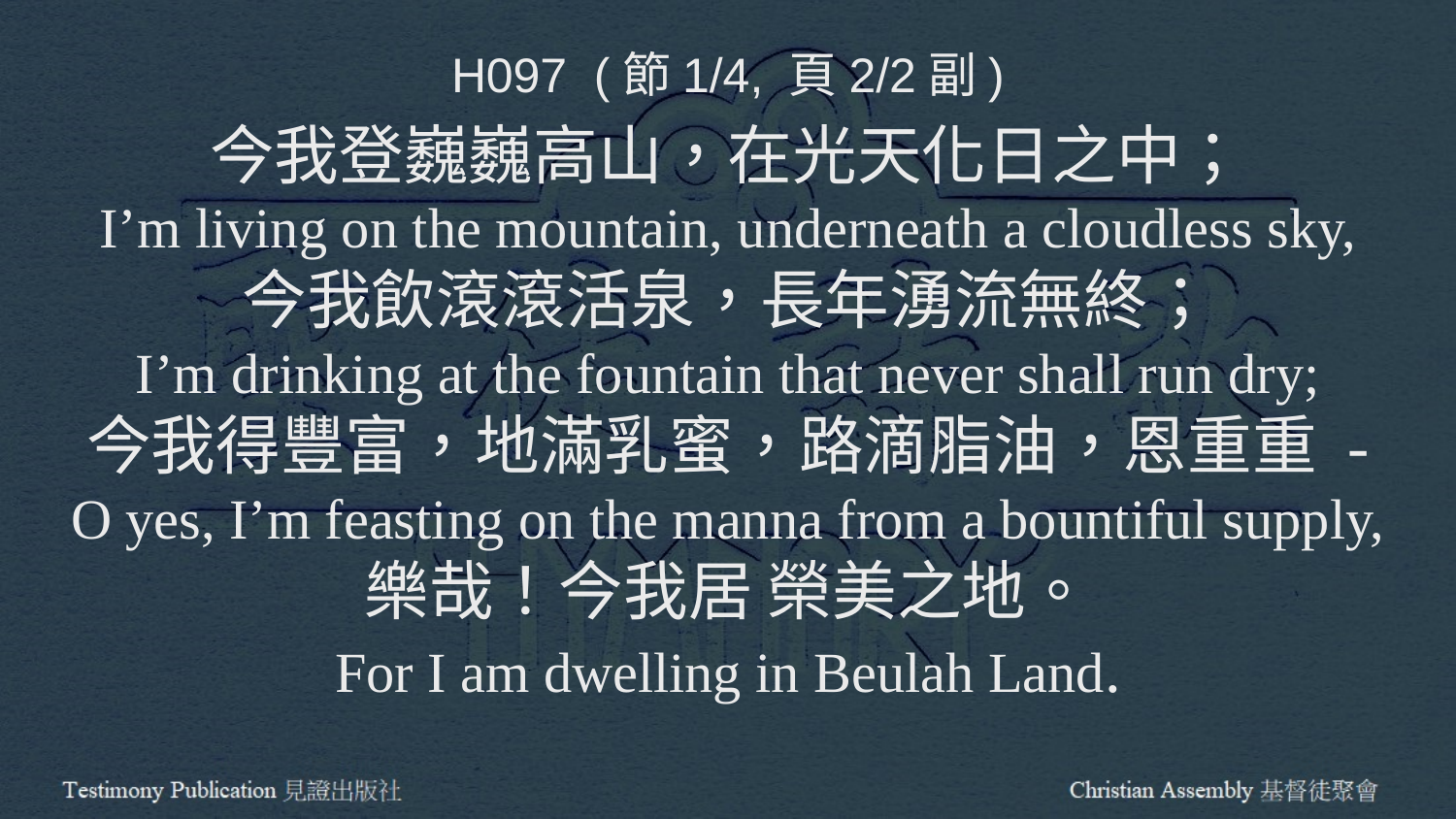

H097  (節1/4, 頁2/2副)
今我登巍巍高山，在光天化日之中；
I’m living on the mountain, underneath a cloudless sky,
今我飲滾滾活泉，長年湧流無終；
I’m drinking at the fountain that never shall run dry;
今我得豐富，地滿乳蜜，路滴脂油，恩重重 -
O yes, I’m feasting on the manna from a bountiful supply,
樂哉！今我居 榮美之地。
For I am dwelling in Beulah Land.